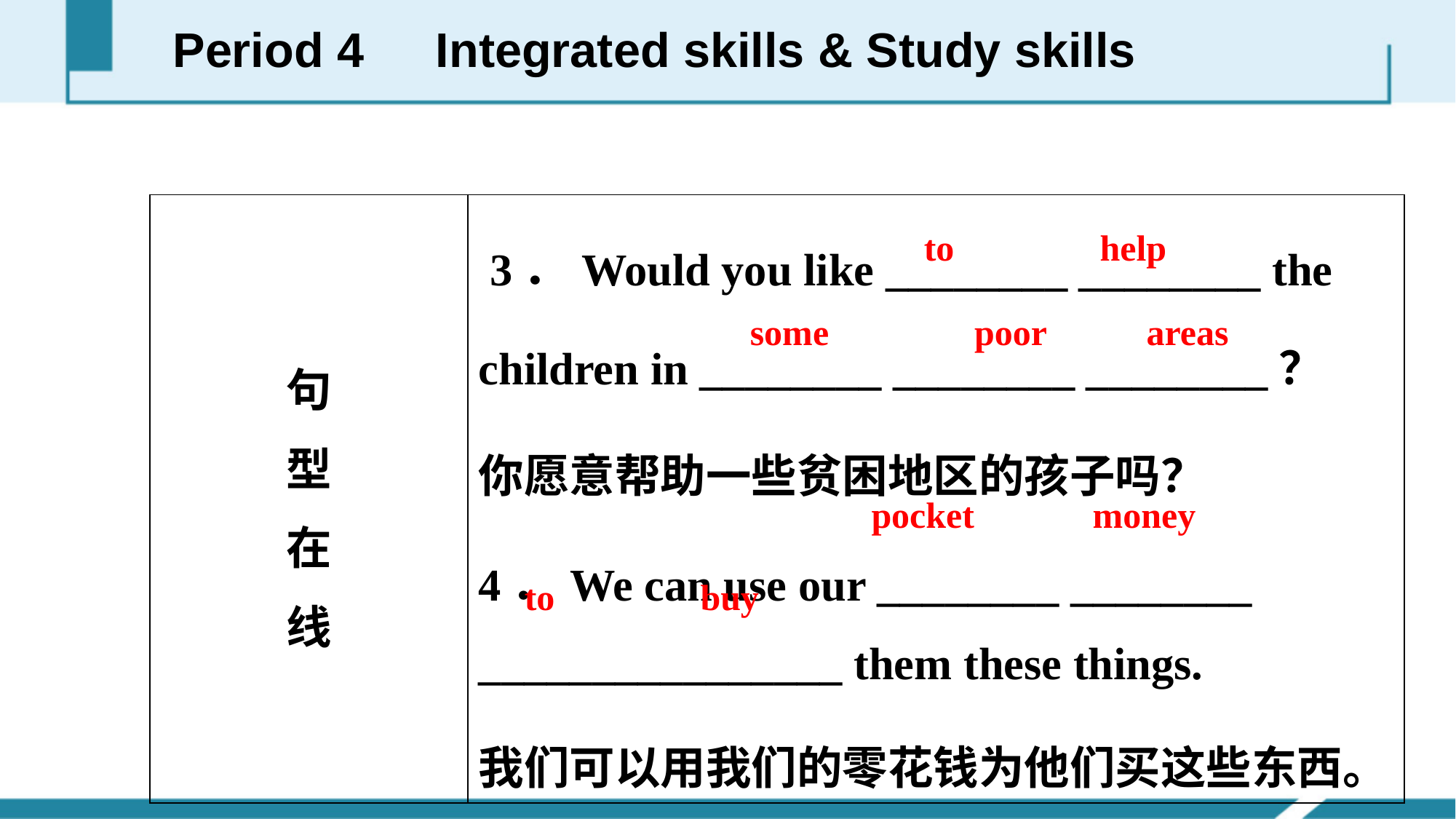

Period 4　Integrated skills & Study skills
| 句 型 在 线 | 3．Would you like \_\_\_\_\_\_\_\_ \_\_\_\_\_\_\_\_ the children in \_\_\_\_\_\_\_\_ \_\_\_\_\_\_\_\_ \_\_\_\_\_\_\_\_？ 你愿意帮助一些贫困地区的孩子吗？ 4．We can use our \_\_\_\_\_\_\_\_ \_\_\_\_\_\_\_\_ \_\_\_\_\_\_\_\_\_\_\_\_\_\_\_\_ them these things. 我们可以用我们的零花钱为他们买这些东西。 |
| --- | --- |
to                help
some                poor           areas

pocket             money
to                buy